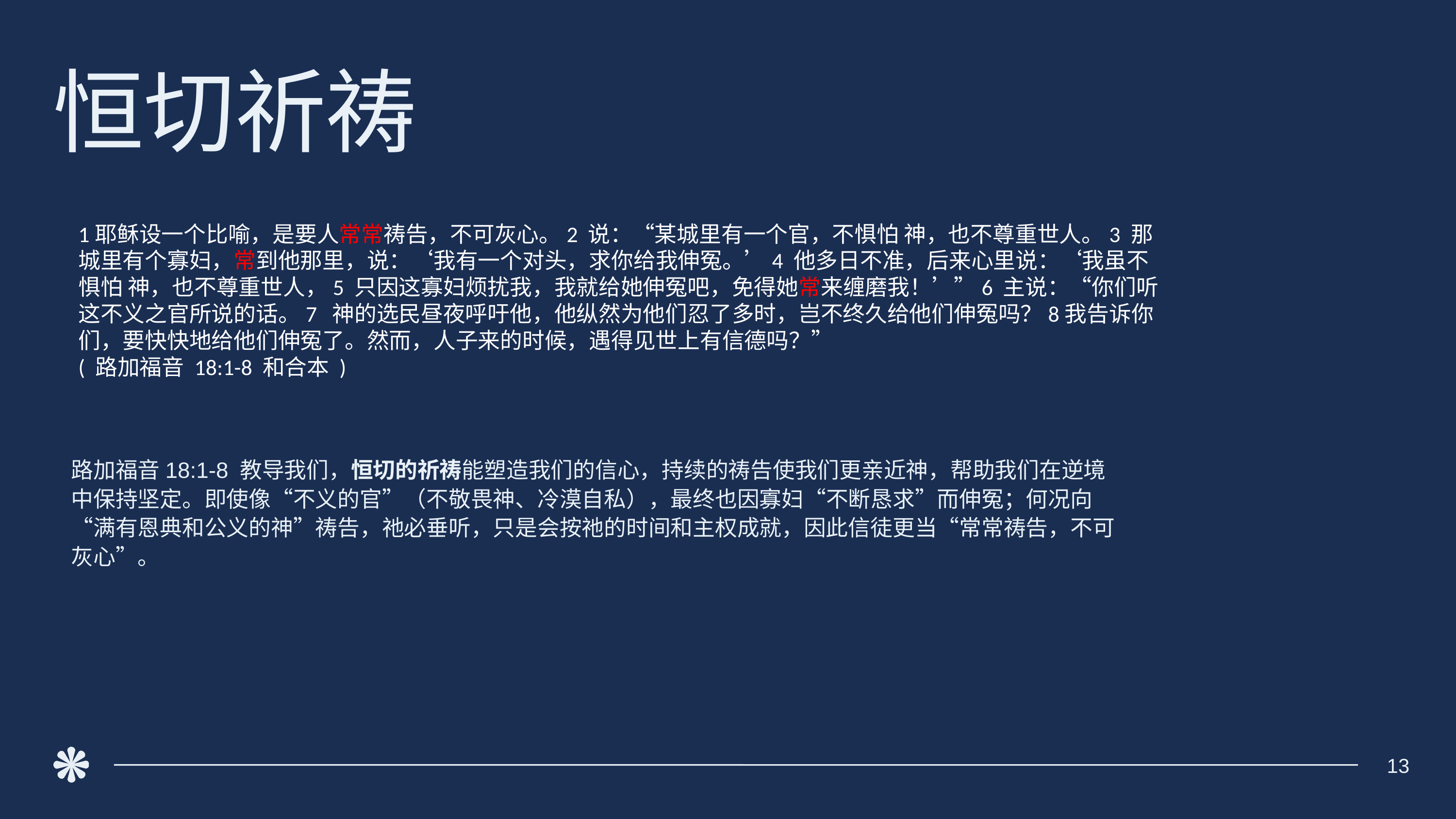

恒切祈祷
路加福音18:1-8 教导我们，恒切的祈祷能塑造我们的信心，持续的祷告使我们更亲近神，帮助我们在逆境中保持坚定。即使像“不义的官”（不敬畏神、冷漠自私），最终也因寡妇“不断恳求”而伸冤；何况向“满有恩典和公义的神”祷告，祂必垂听，只是会按祂的时间和主权成就，因此信徒更当“常常祷告，不可灰心”。

1耶稣设一个比喻，是要人常常祷告，不可灰心。2 说：“某城里有一个官，不惧怕 神，也不尊重世人。3 那城里有个寡妇，常到他那里，说：‘我有一个对头，求你给我伸冤。’4 他多日不准，后来心里说：‘我虽不惧怕 神，也不尊重世人，5 只因这寡妇烦扰我，我就给她伸冤吧，免得她常来缠磨我！’”6 主说：“你们听这不义之官所说的话。7  神的选民昼夜呼吁他，他纵然为他们忍了多时，岂不终久给他们伸冤吗？8我告诉你们，要快快地给他们伸冤了。然而，人子来的时候，遇得见世上有信德吗？”
( 路加福音 18:1-8 和合本 )

13